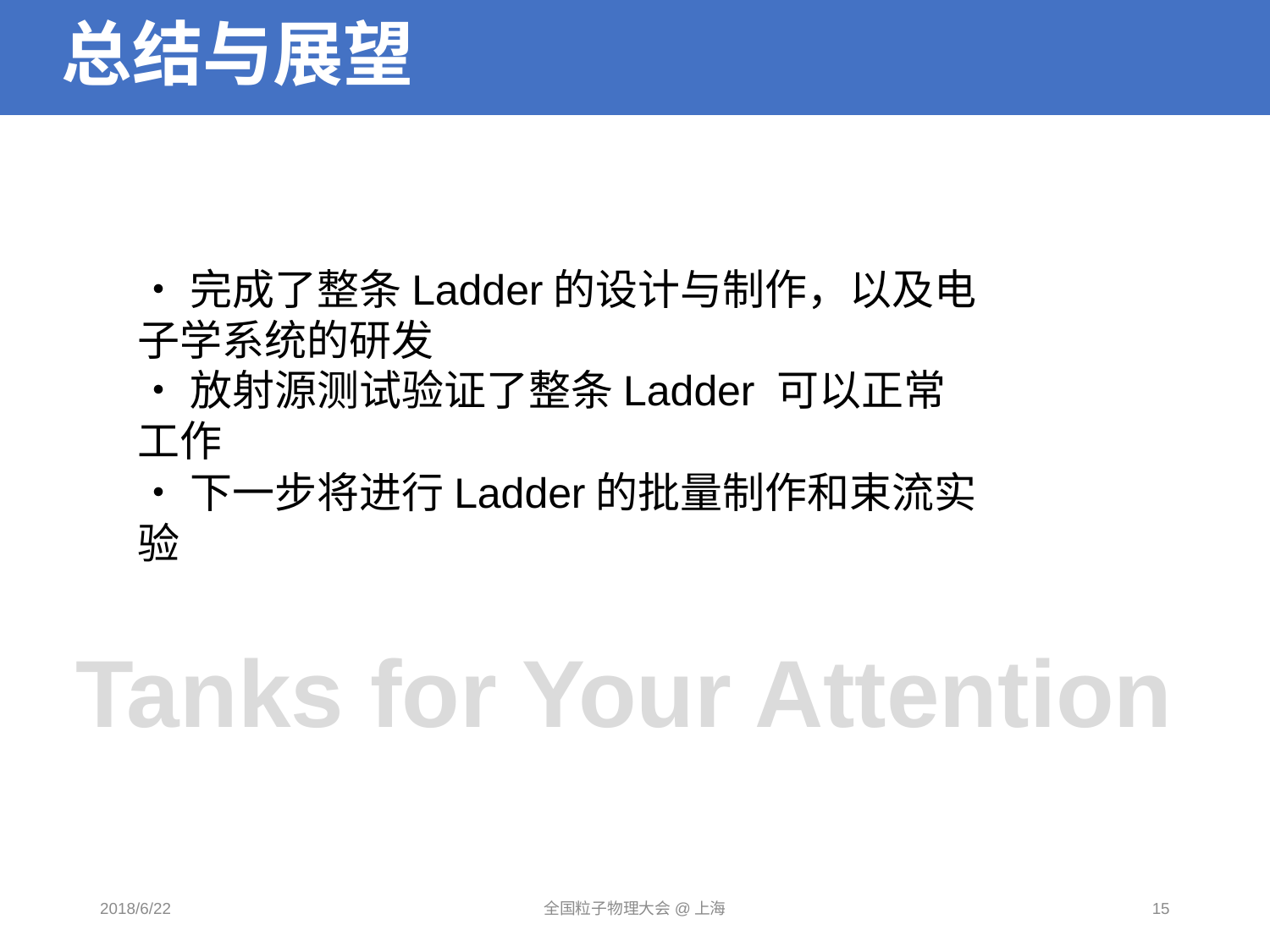

# 总结与展望
•完成了整条Ladder的设计与制作，以及电子学系统的研发
•放射源测试验证了整条Ladder 可以正常工作
•下一步将进行Ladder的批量制作和束流实验
Tanks for Your Attention
2018/6/22
全国粒子物理大会@上海
15